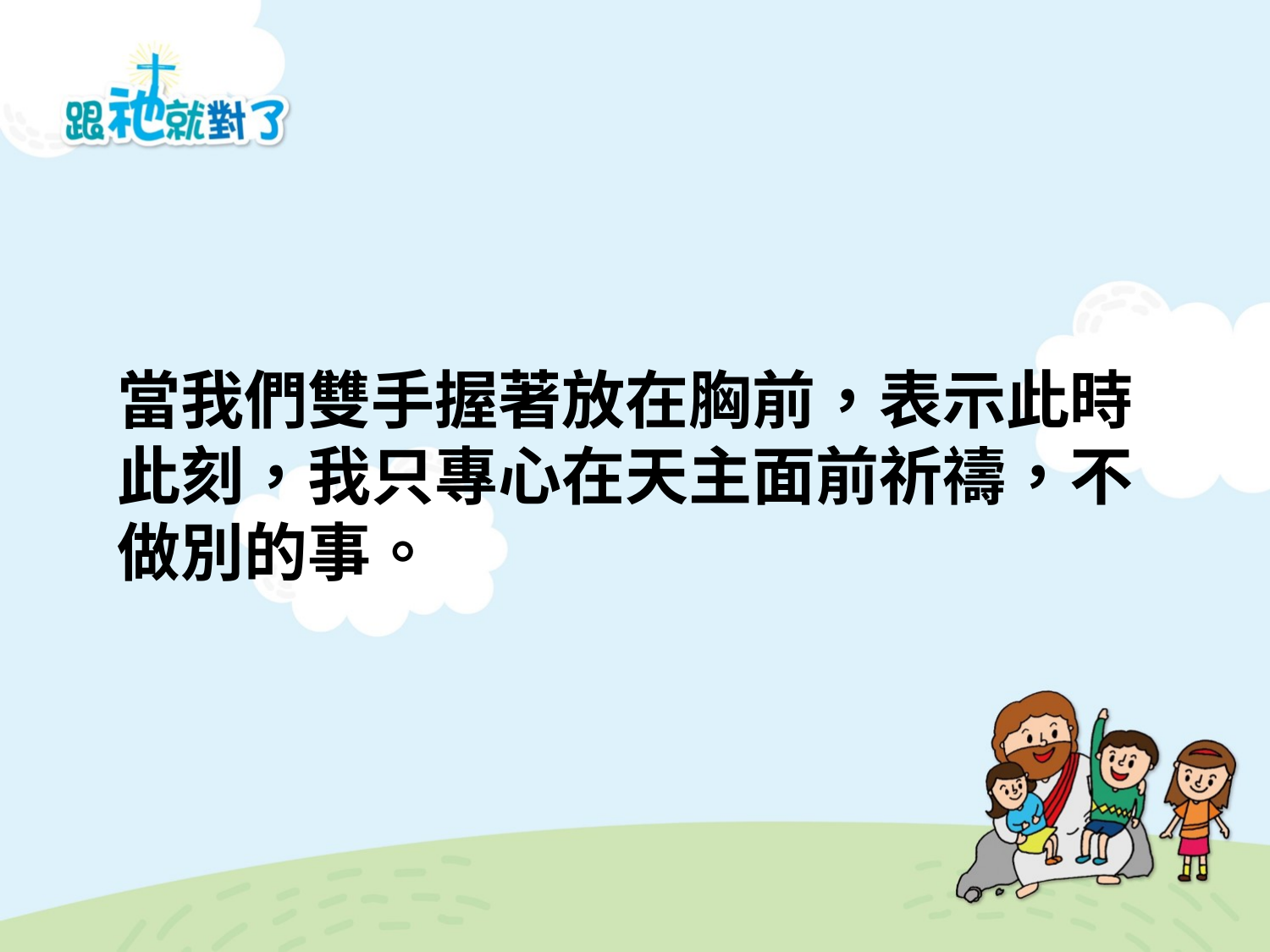

當我們雙手握著放在胸前，表示此時此刻，我只專心在天主面前祈禱，不做別的事。